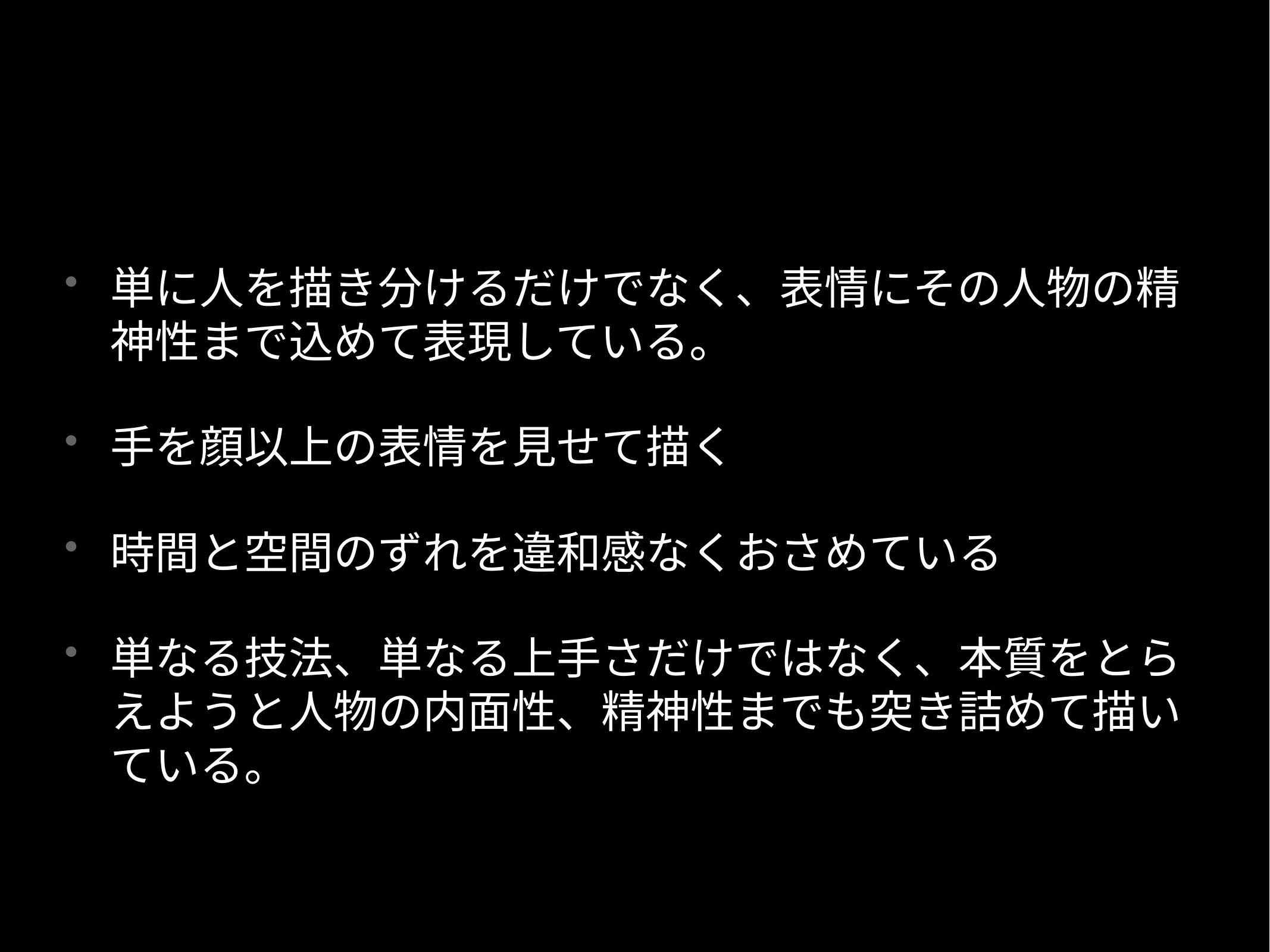

# 単なる技法を超えて本質を写し出す力
単に人を描き分けるだけでなく、表情にその人物の精神性まで込めて表現している。
手を顔以上の表情を見せて描く
時間と空間のずれを違和感なくおさめている
単なる技法、単なる上手さだけではなく、本質をとらえようと人物の内面性、精神性までも突き詰めて描いている。